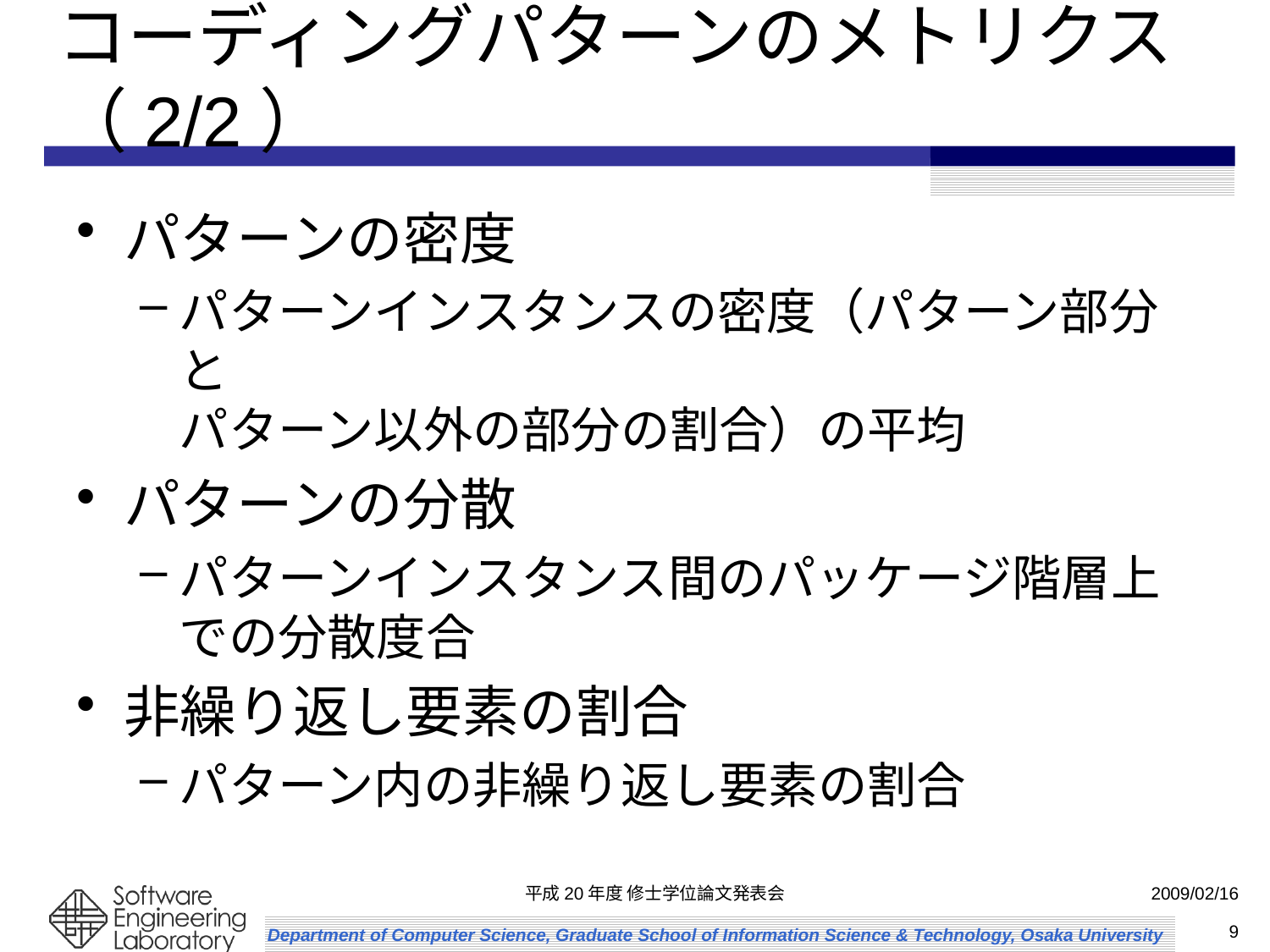

コーディングパターンのメトリクス（2/2）
パターンの密度
パターンインスタンスの密度（パターン部分と
パターン以外の部分の割合）の平均
パターンの分散
パターンインスタンス間のパッケージ階層上での分散度合
非繰り返し要素の割合
パターン内の非繰り返し要素の割合

平成20年度 修士学位論文発表会
2009/02/16
9